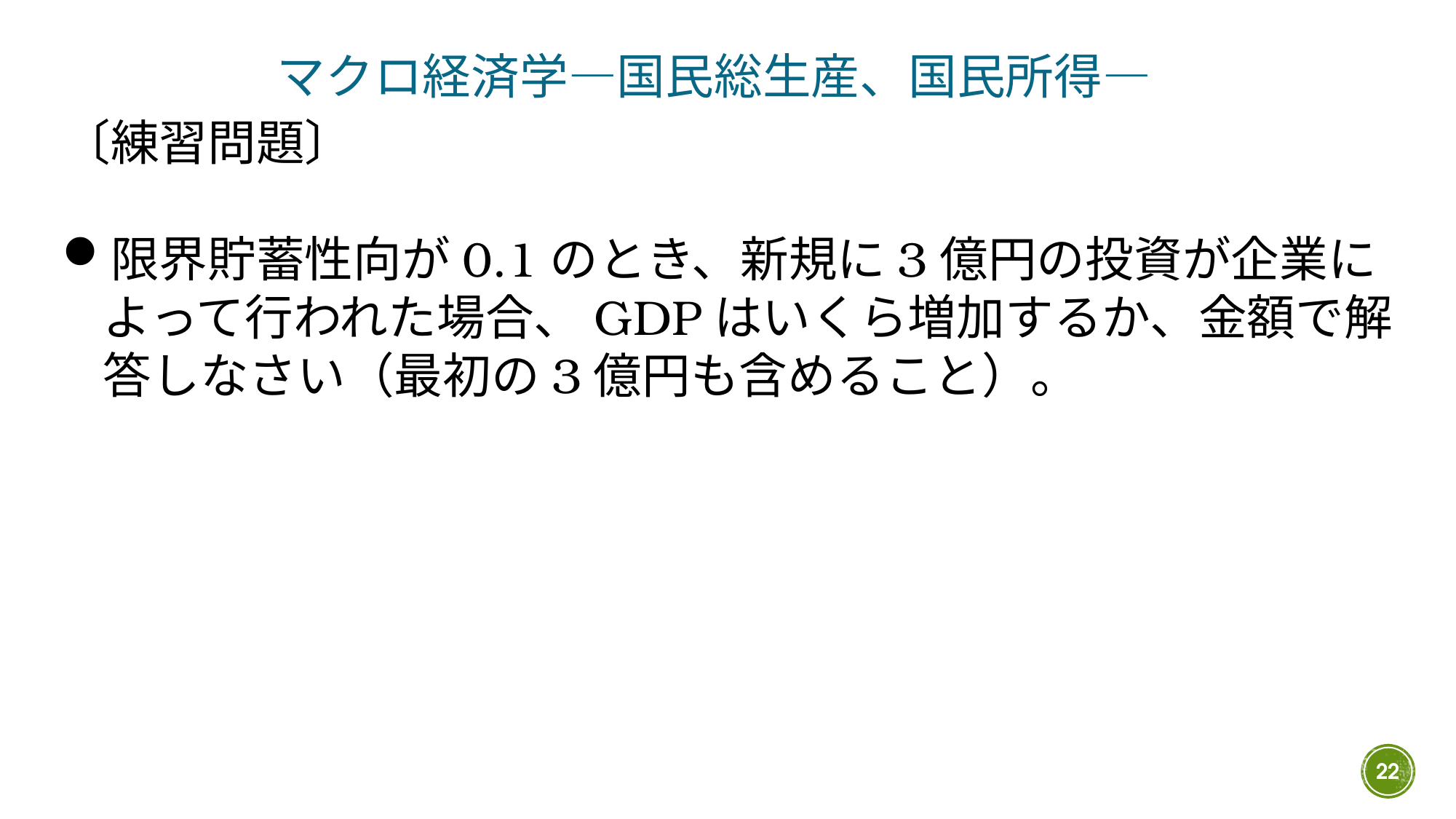

マクロ経済学―国民総生産、国民所得―
〔練習問題〕

限界貯蓄性向が0.1のとき、新規に3億円の投資が企業によって行われた場合、GDPはいくら増加するか、金額で解答しなさい（最初の3億円も含めること）。
22